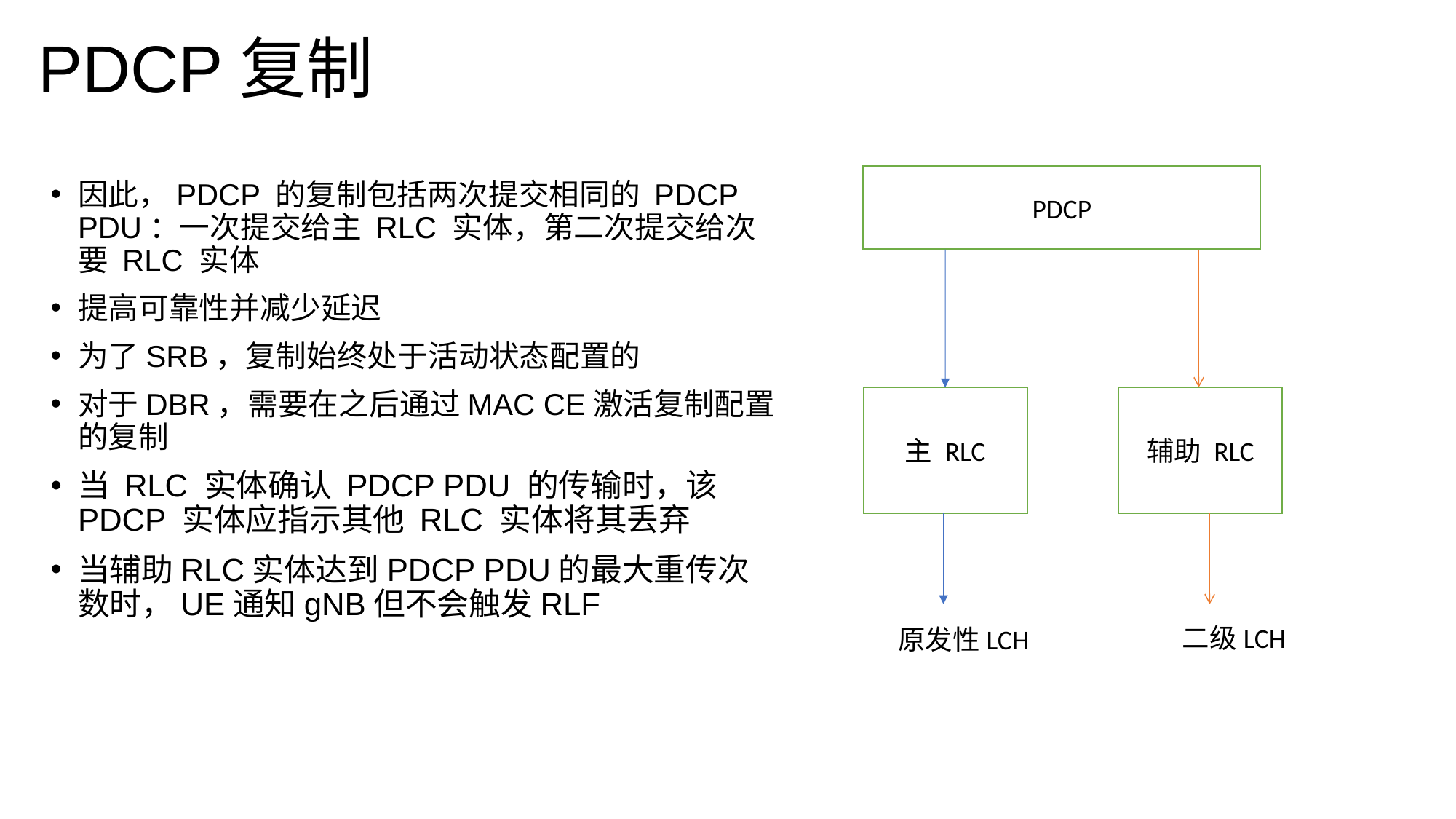

# PDCP复制
PDCP
因此，PDCP 的复制包括两次提交相同的 PDCP PDU：一次提交给主 RLC 实体，第二次提交给次要 RLC 实体
提高可靠性并减少延迟
为了SRB，复制始终处于活动状态配置的
对于DBR，需要在之后通过MAC CE激活复制配置的复制
当 RLC 实体确认 PDCP PDU 的传输时，该 PDCP 实体应指示其他 RLC 实体将其丢弃
当辅助RLC实体达到PDCP PDU的最大重传次数时，UE通知gNB但不会触发RLF

主 RLC
辅助 RLC
二级LCH
原发性LCH